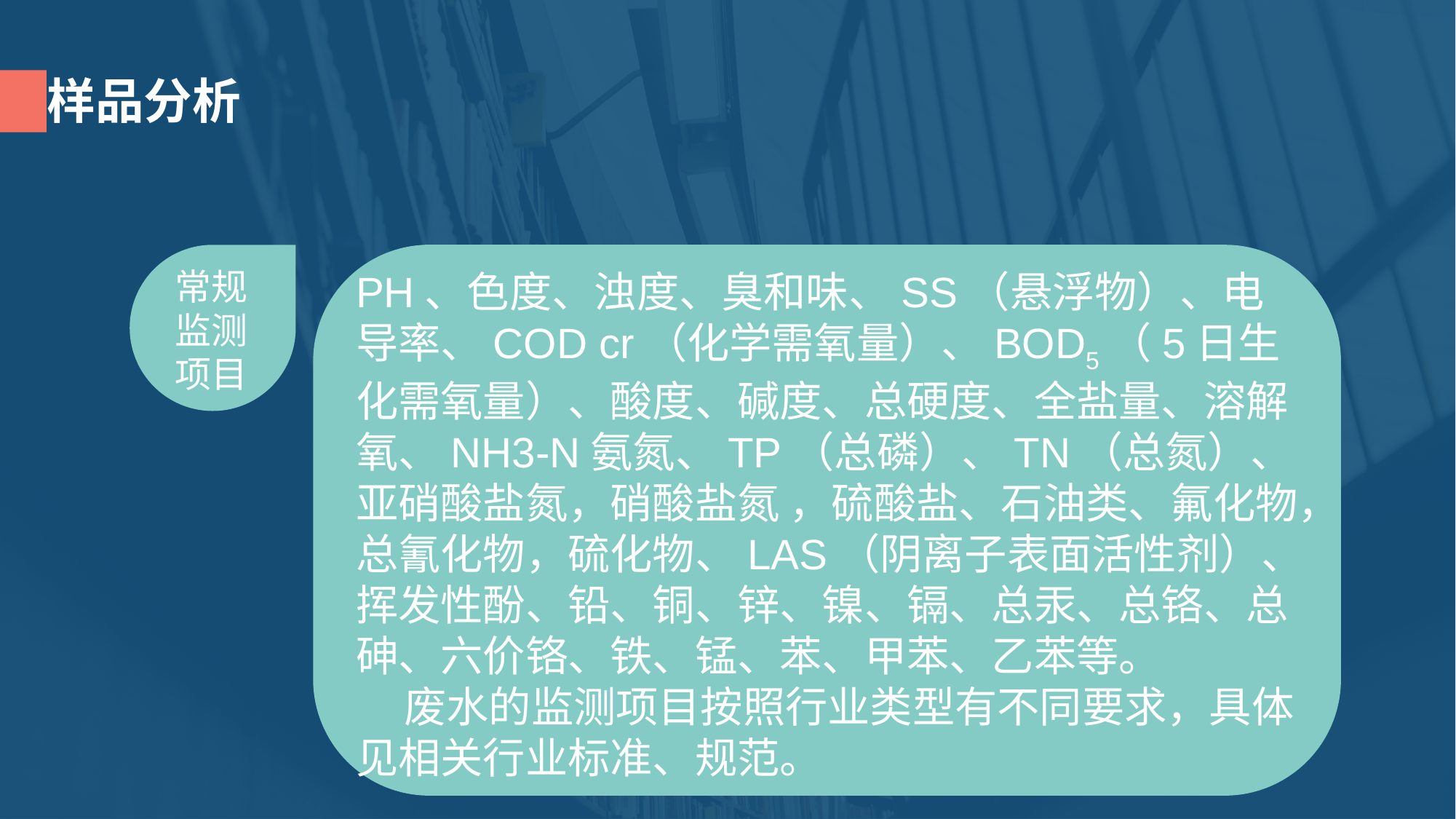

样品分析

PH、色度、浊度、臭和味、SS（悬浮物）、电导率、COD cr（化学需氧量）、BOD5（5日生化需氧量）、酸度、碱度、总硬度、全盐量、溶解氧、NH3-N氨氮、TP（总磷）、TN（总氮）、亚硝酸盐氮，硝酸盐氮 ，硫酸盐、石油类、氟化物，总氰化物，硫化物、LAS（阴离子表面活性剂）、挥发性酚、铅、铜、锌、镍、镉、总汞、总铬、总砷、六价铬、铁、锰、苯、甲苯、乙苯等。
    废水的监测项目按照行业类型有不同要求，具体见相关行业标准、规范。
常规监测项目